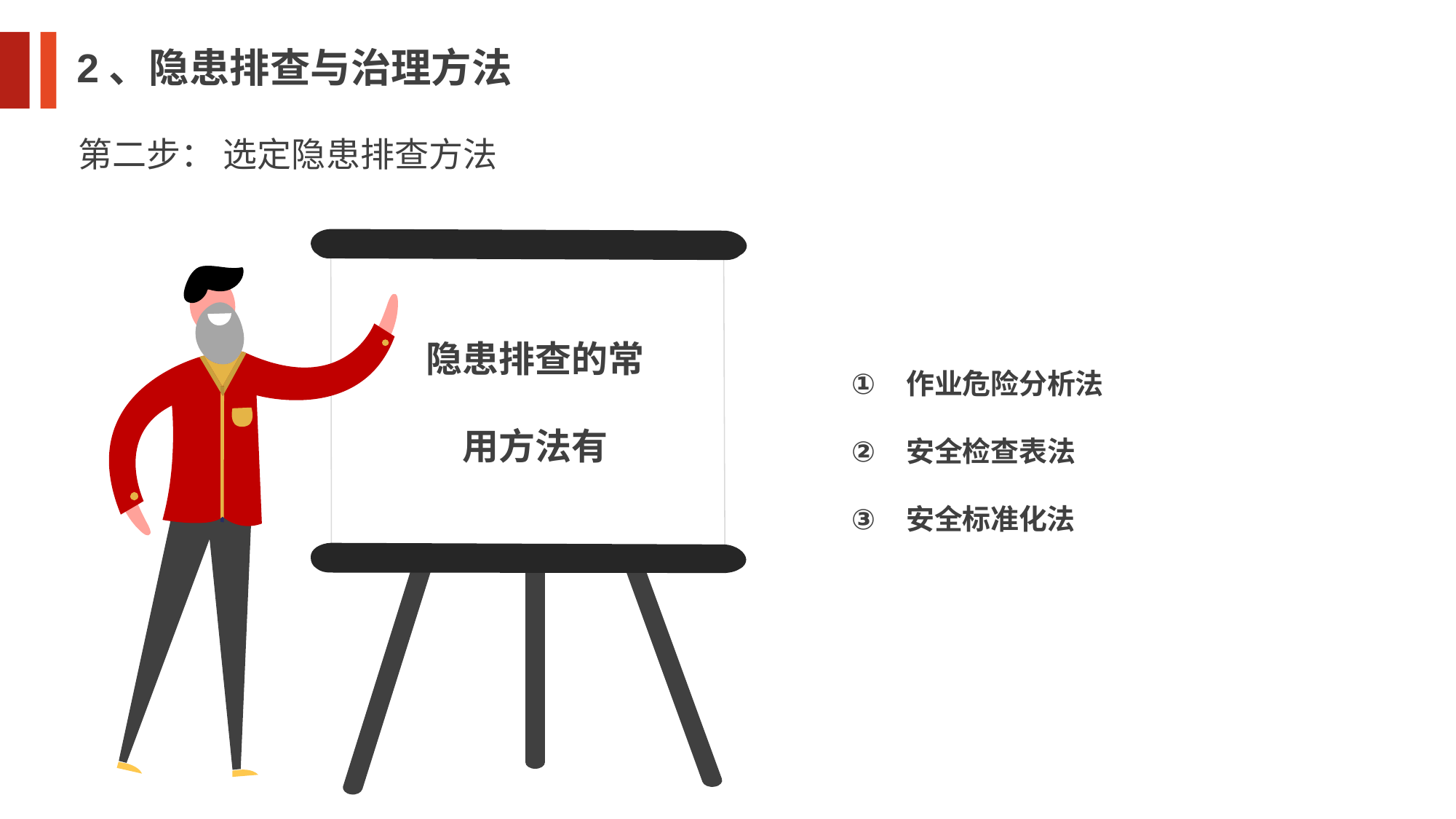

2、隐患排查与治理方法
第二步： 选定隐患排查方法

隐患排查的常用方法有
作业危险分析法
安全检查表法
安全标准化法